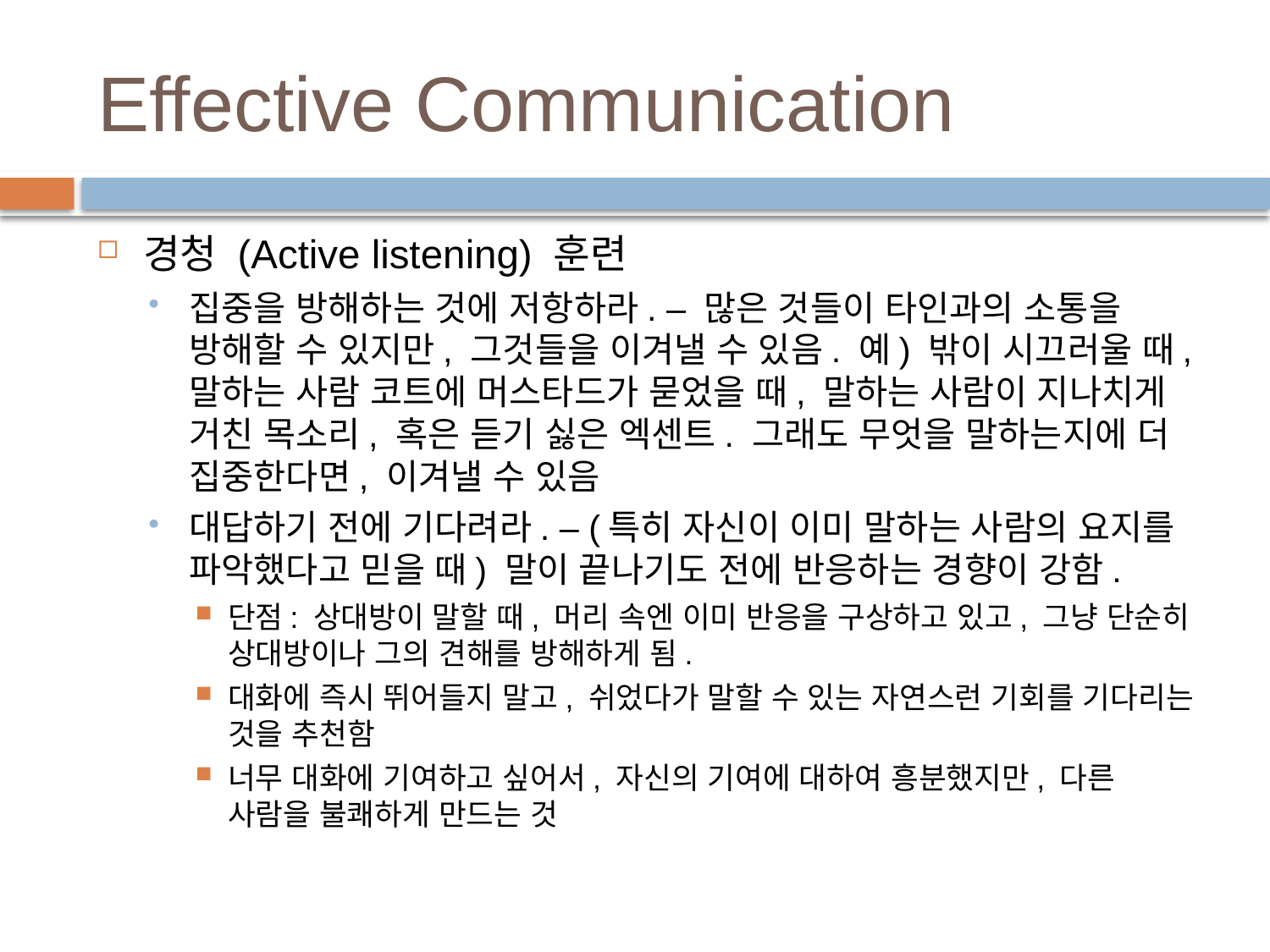

# Effective Communication
경청 (Active listening) 훈련
집중을 방해하는 것에 저항하라. – 많은 것들이 타인과의 소통을 방해할 수 있지만, 그것들을 이겨낼 수 있음. 예) 밖이 시끄러울 때, 말하는 사람 코트에 머스타드가 묻었을 때, 말하는 사람이 지나치게 거친 목소리, 혹은 듣기 싫은 엑센트. 그래도 무엇을 말하는지에 더 집중한다면, 이겨낼 수 있음
대답하기 전에 기다려라. – (특히 자신이 이미 말하는 사람의 요지를 파악했다고 믿을 때) 말이 끝나기도 전에 반응하는 경향이 강함.
단점: 상대방이 말할 때, 머리 속엔 이미 반응을 구상하고 있고, 그냥 단순히 상대방이나 그의 견해를 방해하게 됨.
대화에 즉시 뛰어들지 말고, 쉬었다가 말할 수 있는 자연스런 기회를 기다리는 것을 추천함
너무 대화에 기여하고 싶어서, 자신의 기여에 대하여 흥분했지만, 다른 사람을 불쾌하게 만드는 것